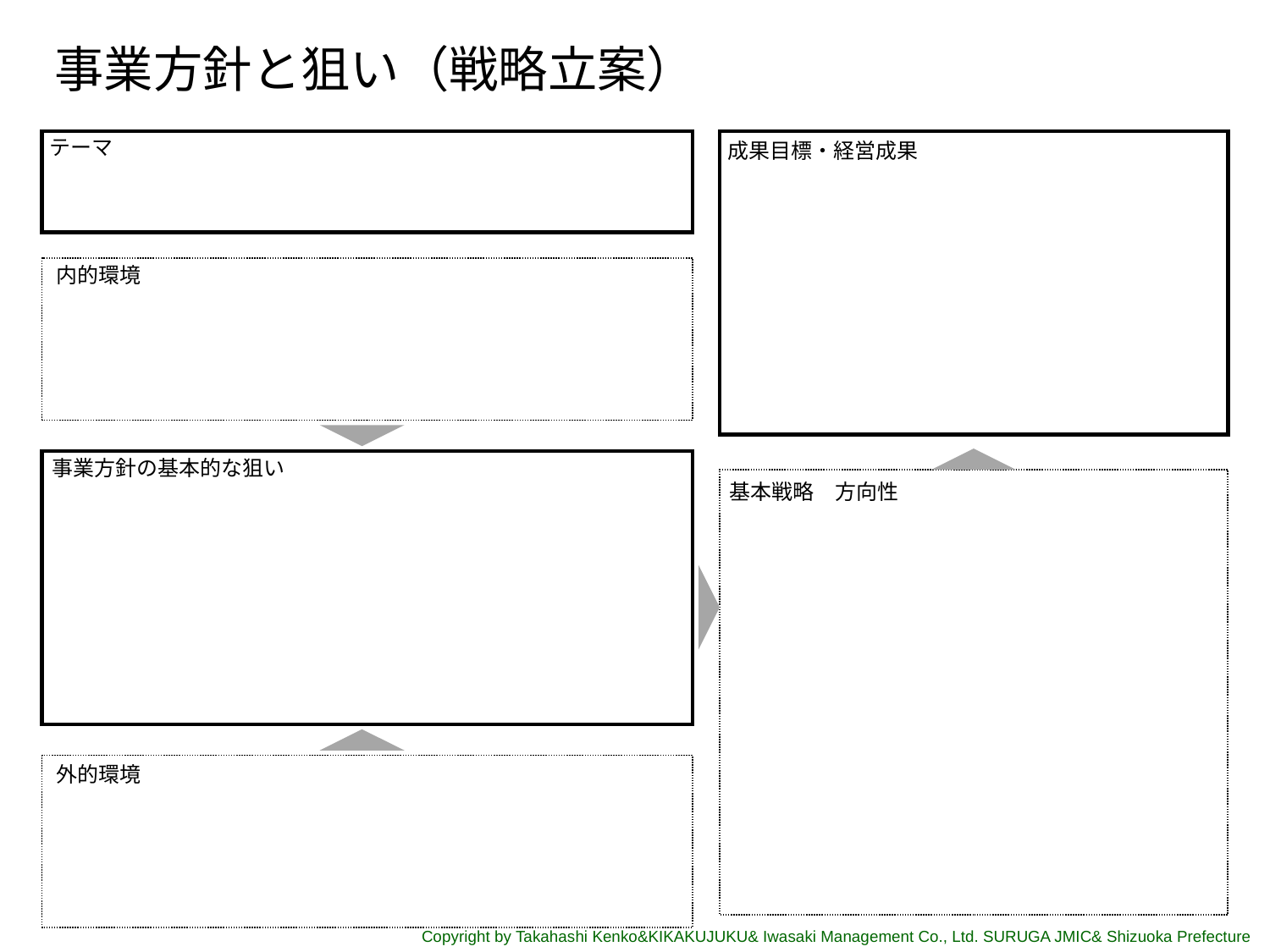

# 事業方針と狙い（戦略立案）
テーマ

成果目標・経営成果
内的環境

事業方針の基本的な狙い

基本戦略　方向性

外的環境